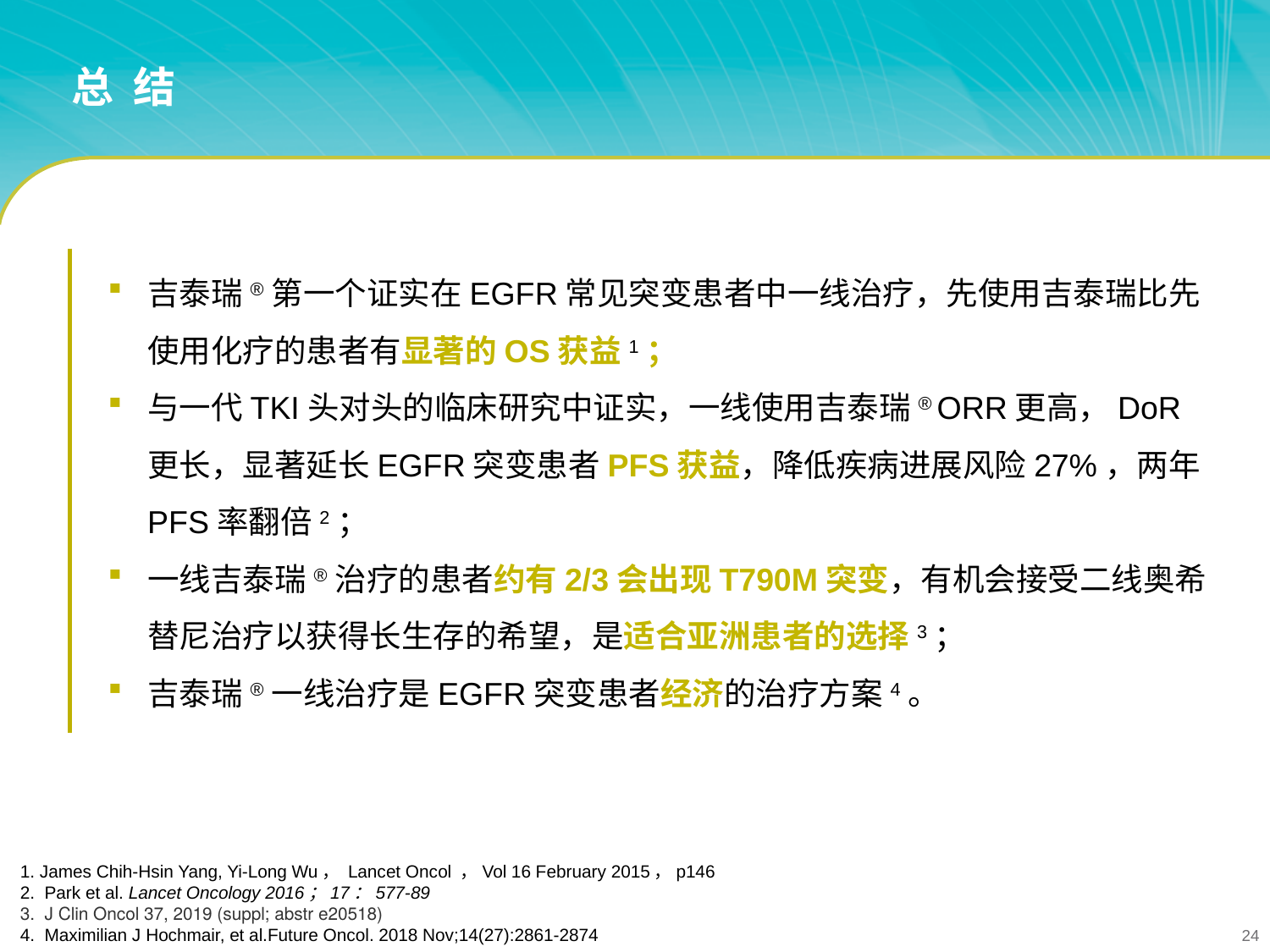

# 总  结
吉泰瑞®第一个证实在EGFR常见突变患者中一线治疗，先使用吉泰瑞比先使用化疗的患者有显著的OS获益1；
与一代TKI头对头的临床研究中证实，一线使用吉泰瑞® ORR更高，DoR更长，显著延长EGFR突变患者PFS获益，降低疾病进展风险27%，两年PFS率翻倍2；
一线吉泰瑞®治疗的患者约有2/3会出现T790M突变，有机会接受二线奥希替尼治疗以获得长生存的希望，是适合亚洲患者的选择3；
吉泰瑞®一线治疗是EGFR突变患者经济的治疗方案4。
1. James Chih-Hsin Yang, Yi-Long Wu， Lancet Oncol ，Vol 16 February 2015，p146
2.  Park et al. Lancet Oncology 2016；17：577-89
3.  J Clin Oncol 37, 2019 (suppl; abstr e20518)
4.  Maximilian J Hochmair, et al.Future Oncol. 2018 Nov;14(27):2861-2874